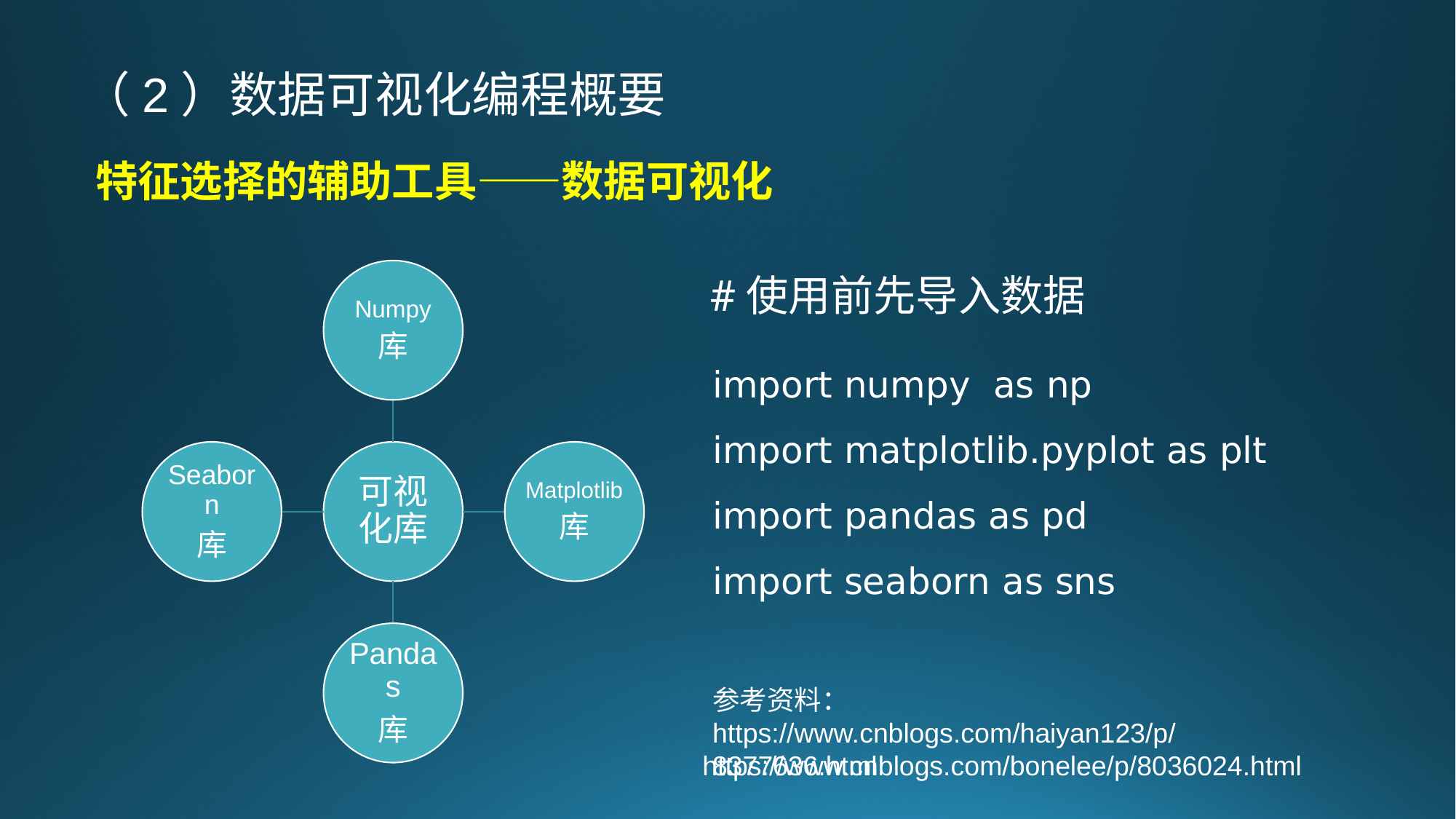

（2）数据可视化编程概要
特征选择的辅助工具——数据可视化
可视化库

Numpy
库

Matplotlib
库

Pandas
库

Seaborn
库
#使用前先导入数据
import numpy  as np
import matplotlib.pyplot as plt
import pandas as pd
import seaborn as sns
参考资料：
https://www.cnblogs.com/haiyan123/p/8377636.html
https://www.cnblogs.com/bonelee/p/8036024.html